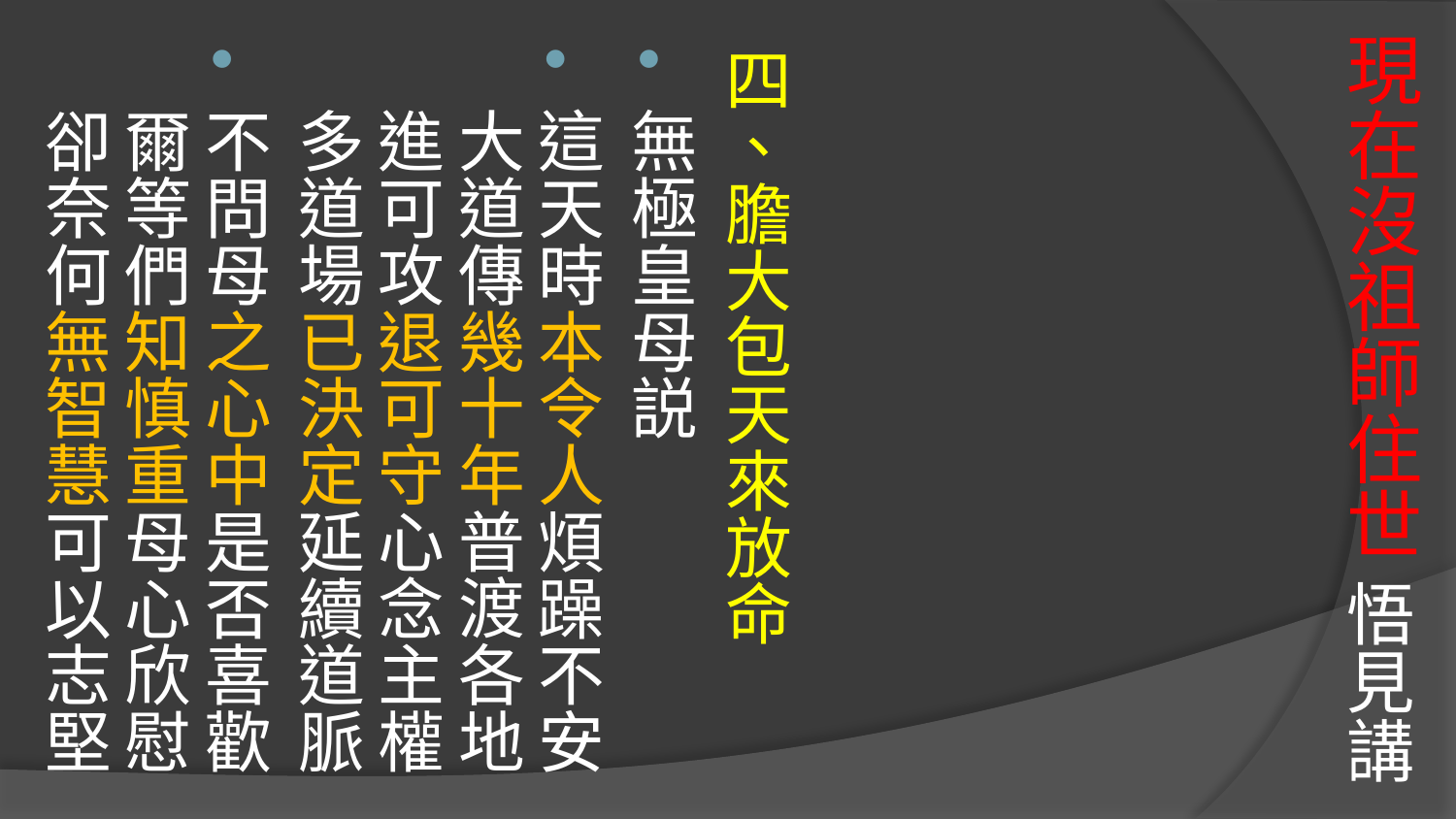

# 現在沒祖師住世 悟見講
四、膽大包天來放命
無極皇母説
這天時本令人煩躁不安
大道傳幾十年普渡各地 進可攻退可守心念主權
多道場已決定延續道脈
不問母之心中是否喜歡
爾等們知慎重母心欣慰 卻奈何無智慧可以志堅